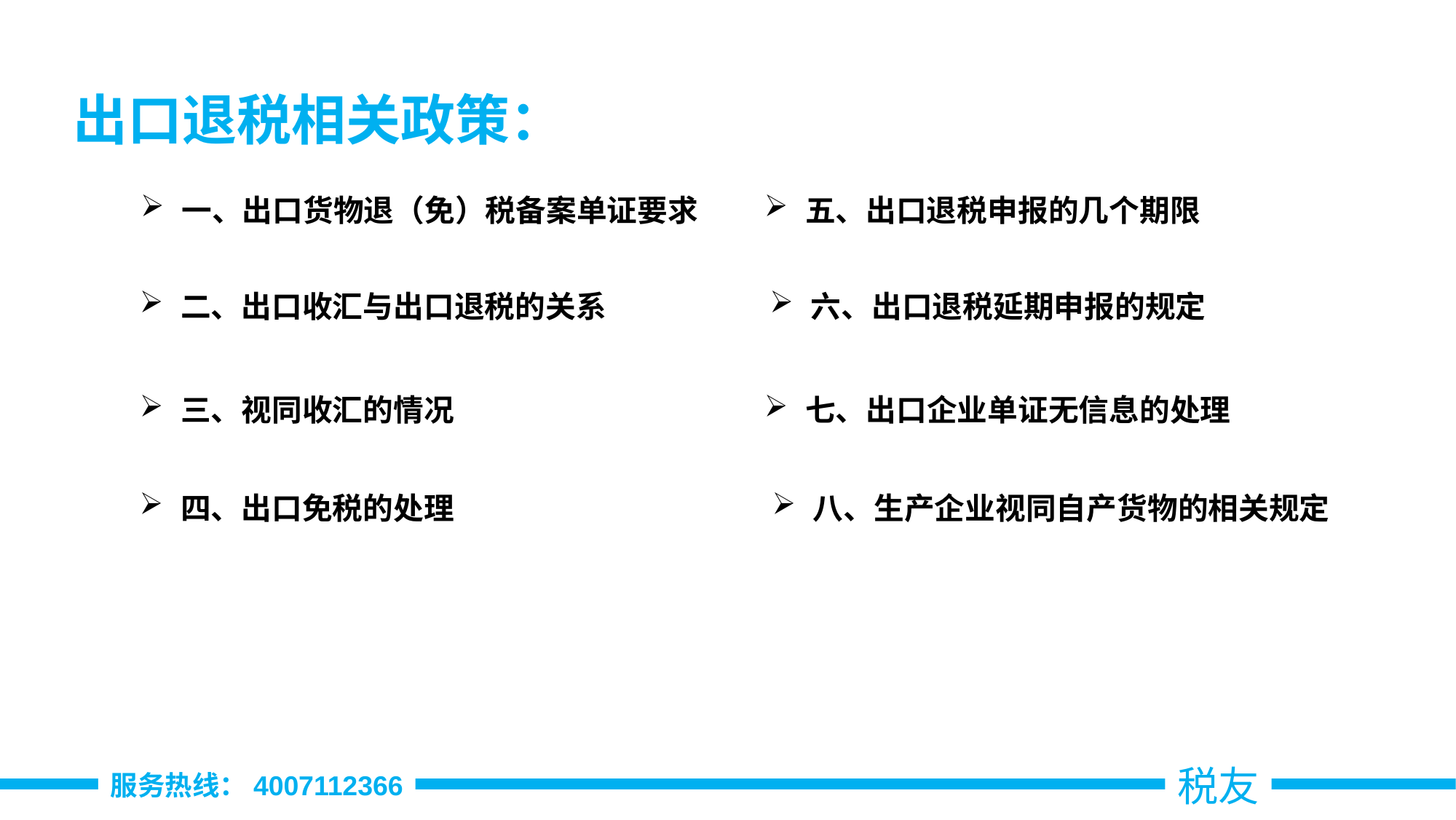

出口退税相关政策：
一、出口货物退（免）税备案单证要求
五、出口退税申报的几个期限
二、出口收汇与出口退税的关系
六、出口退税延期申报的规定

三、视同收汇的情况
七、出口企业单证无信息的处理
八、生产企业视同自产货物的相关规定
四、出口免税的处理